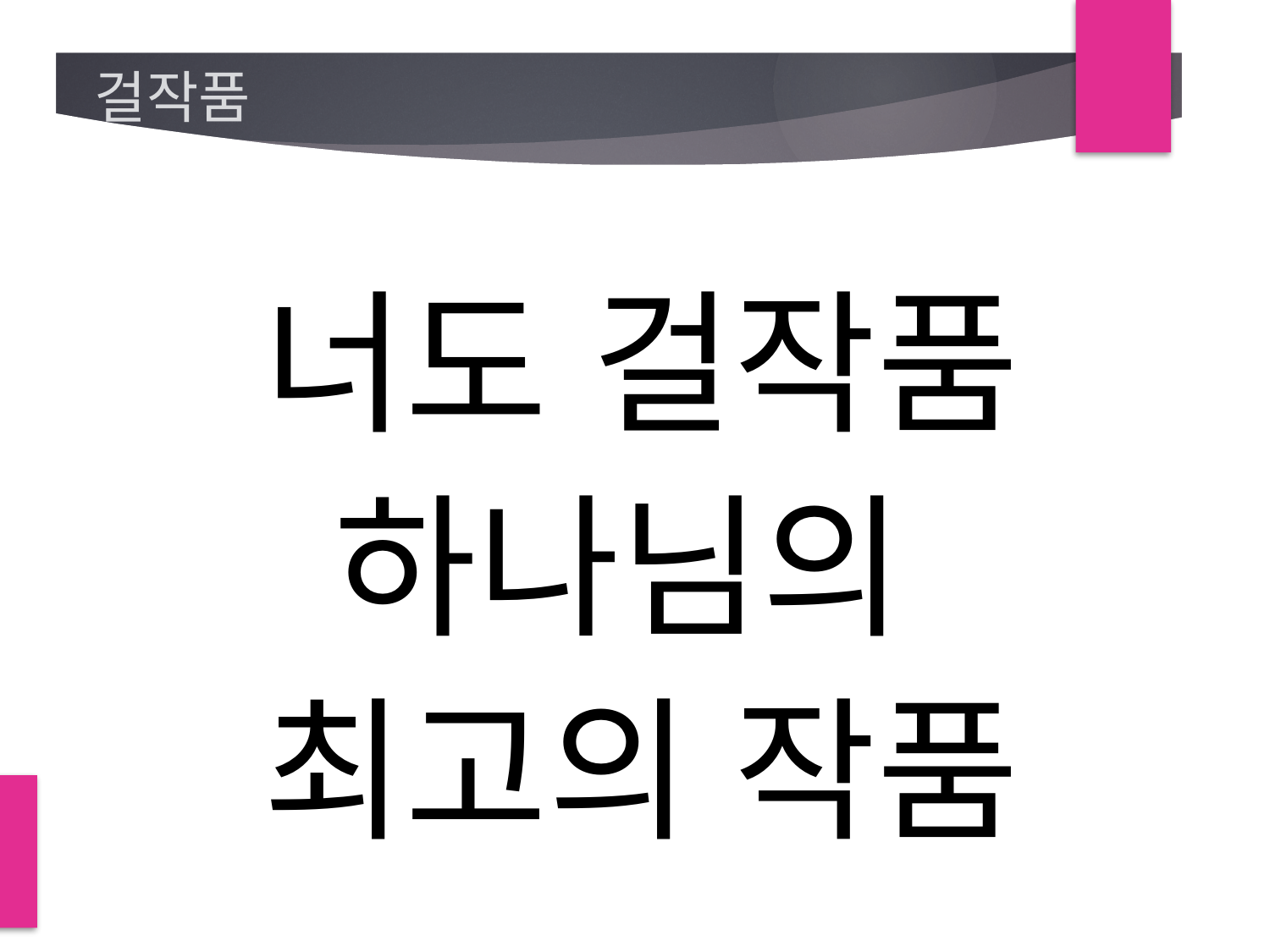

# 걸작품
너도 걸작품
하나님의
최고의 작품